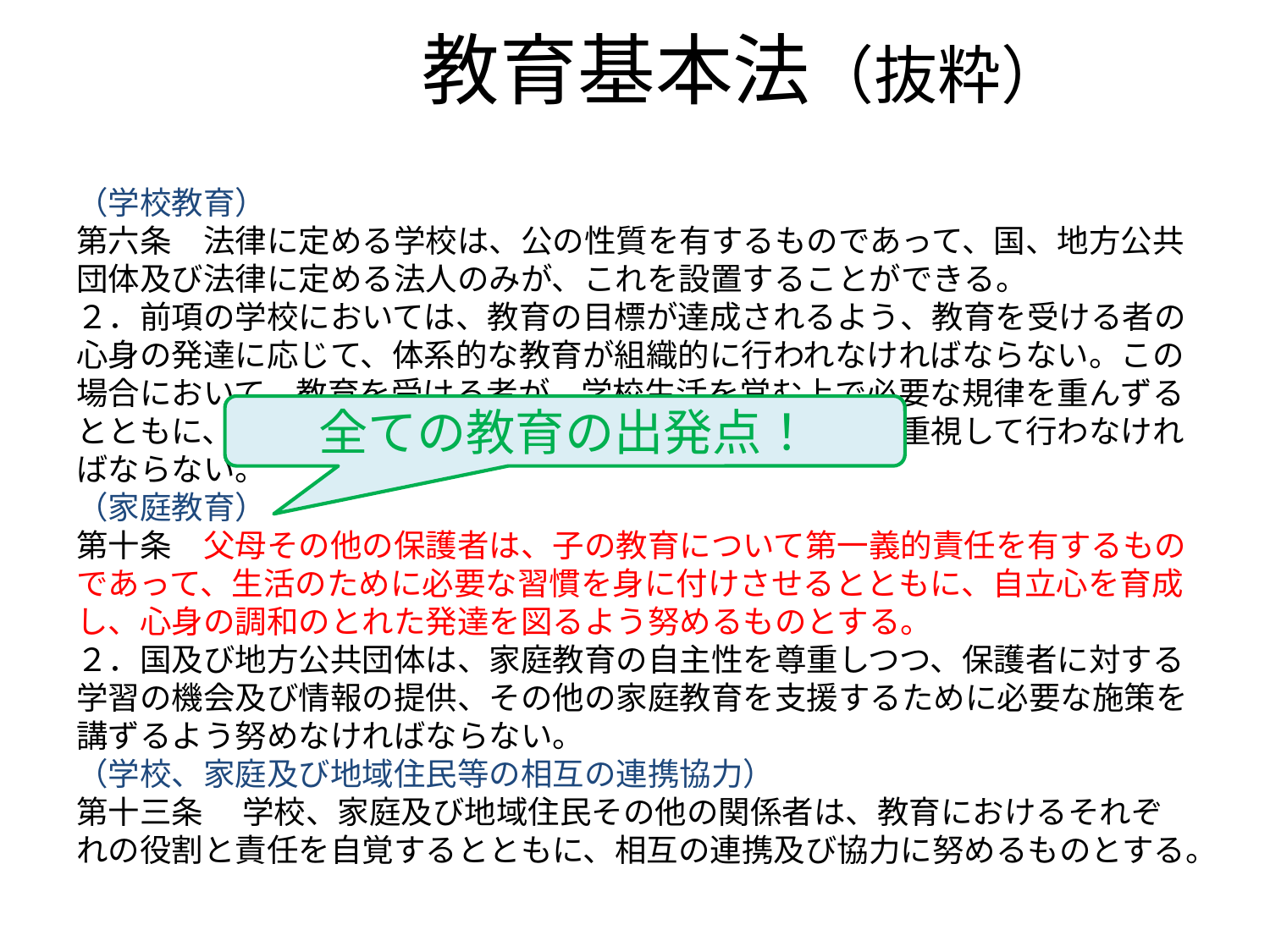

# 教育基本法（抜粋）
（学校教育）
第六条　法律に定める学校は、公の性質を有するものであって、国、地方公共団体及び法律に定める法人のみが、これを設置することができる。
２．前項の学校においては、教育の目標が達成されるよう、教育を受ける者の心身の発達に応じて、体系的な教育が組織的に行われなければならない。この場合において、教育を受ける者が、学校生活を営む上で必要な規律を重んずるとともに、自ら進んで学習に取り組む意欲を高めることを重視して行わなければならない。
（家庭教育）
第十条　父母その他の保護者は、子の教育について第一義的責任を有するものであって、生活のために必要な習慣を身に付けさせるとともに、自立心を育成し、心身の調和のとれた発達を図るよう努めるものとする。
２．国及び地方公共団体は、家庭教育の自主性を尊重しつつ、保護者に対する学習の機会及び情報の提供、その他の家庭教育を支援するために必要な施策を講ずるよう努めなければならない。
（学校、家庭及び地域住民等の相互の連携協力）
第十三条 　学校、家庭及び地域住民その他の関係者は、教育におけるそれぞれの役割と責任を自覚するとともに、相互の連携及び協力に努めるものとする。

全ての教育の出発点！